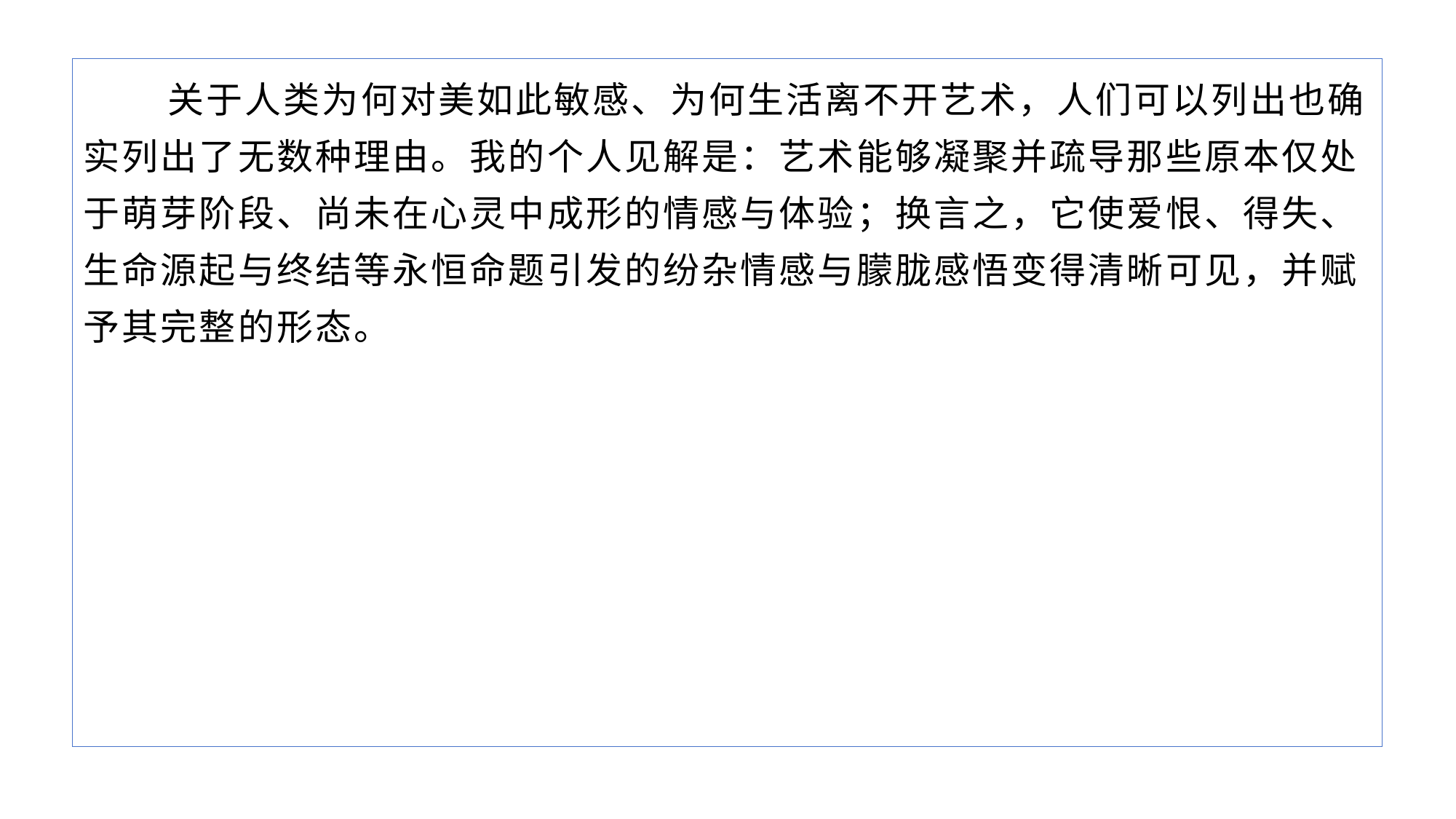

关于人类为何对美如此敏感、为何生活离不开艺术，人们可以列出也确实列出了无数种理由。我的个人见解是：艺术能够凝聚并疏导那些原本仅处于萌芽阶段、尚未在心灵中成形的情感与体验；换言之，它使爱恨、得失、生命源起与终结等永恒命题引发的纷杂情感与朦胧感悟变得清晰可见，并赋予其完整的形态。